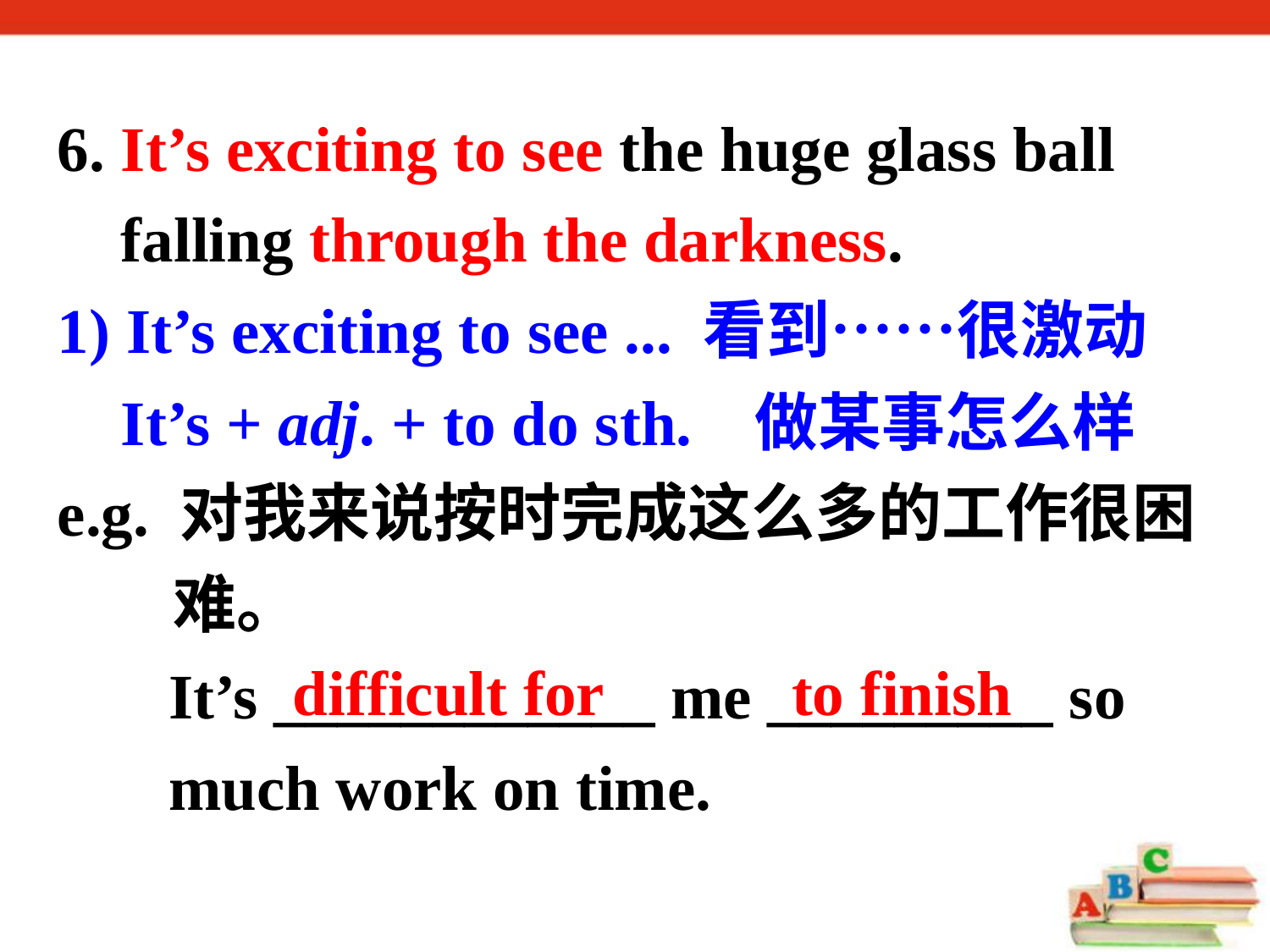

6. It’s exciting to see the huge glass ball
    falling through the darkness.
1) It’s exciting to see ... 看到……很激动
    It’s + adj. + to do sth.   做某事怎么样
e.g. 对我来说按时完成这么多的工作很困
       难。
       It’s ____________ me _________ so
       much work on time.
difficult for
to finish